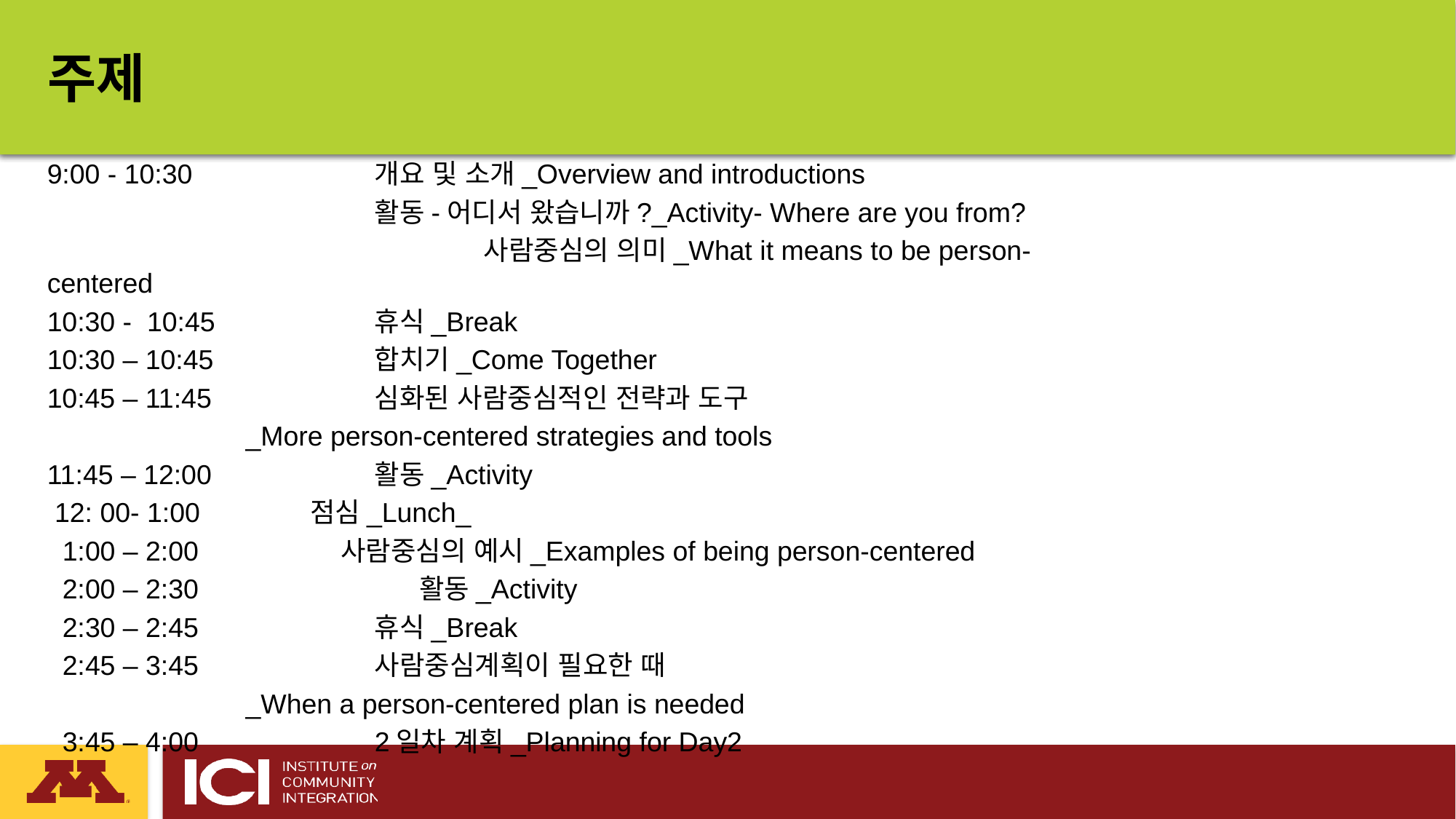

# 주제
9:00 - 10:30 		개요 및 소개_Overview and introductions
		              	활동-어디서 왔습니까?_Activity- Where are you from?
                 			사람중심의 의미_What it means to be person-centered
10:30 -  10:45		휴식_Break
10:30 – 10:45		합치기_Come Together
10:45 – 11:45		심화된 사람중심적인 전략과 도구
                          _More person-centered strategies and tools
11:45 – 12:00		활동_Activity
 12: 00- 1:00	     점심_Lunch_
  1:00 – 2:00	         사람중심의 예시_Examples of being person-centered
  2:00 – 2:30		     활동_Activity
  2:30 – 2:45 		휴식_Break
  2:45 – 3:45	      	사람중심계획이 필요한 때
                          _When a person-centered plan is needed
  3:45 – 4:00 		2일차 계획_Planning for Day2